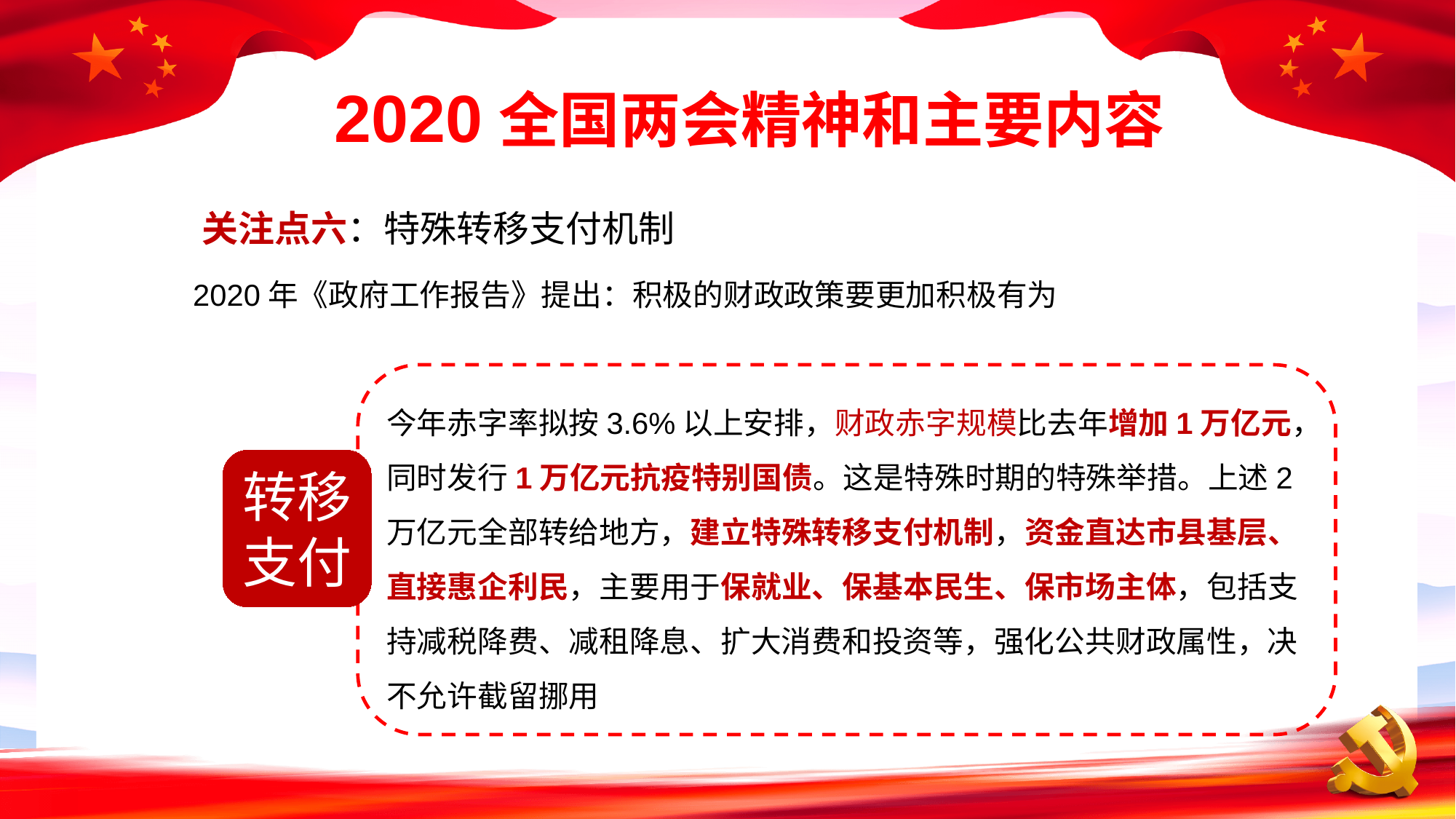

关注点六：特殊转移支付机制
2020年《政府工作报告》提出：积极的财政政策要更加积极有为
今年赤字率拟按3.6%以上安排，财政赤字规模比去年增加1万亿元，同时发行1万亿元抗疫特别国债。这是特殊时期的特殊举措。上述2万亿元全部转给地方，建立特殊转移支付机制，资金直达市县基层、直接惠企利民，主要用于保就业、保基本民生、保市场主体，包括支持减税降费、减租降息、扩大消费和投资等，强化公共财政属性，决不允许截留挪用
转移支付